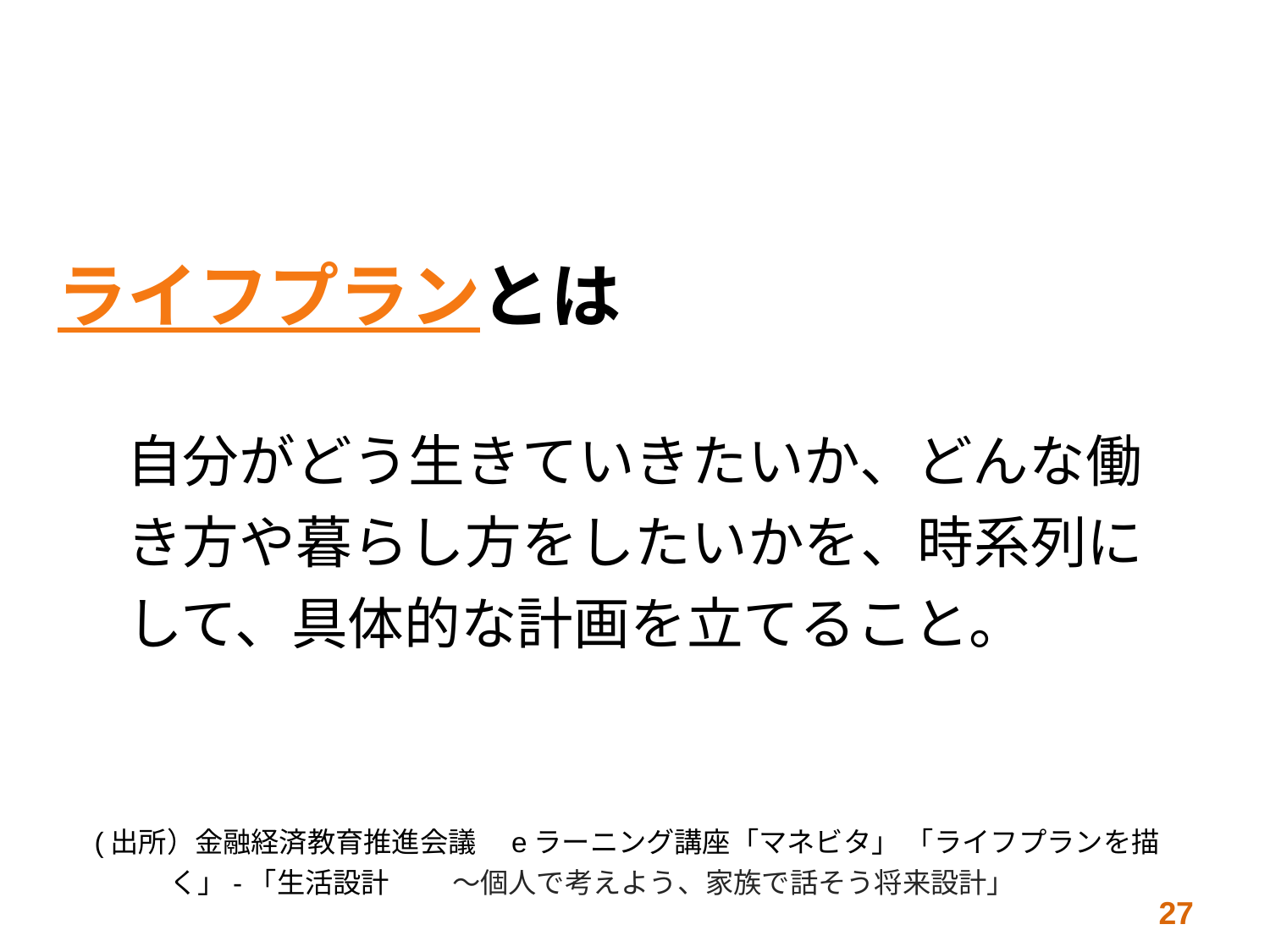

ライフプランとは
自分がどう生きていきたいか、どんな働き方や暮らし方をしたいかを、時系列にして、具体的な計画を立てること。
(出所）金融経済教育推進会議　eラーニング講座「マネビタ」 「ライフプランを描く」-「生活設計　　 ～個人で考えよう、家族で話そう将来設計」
27